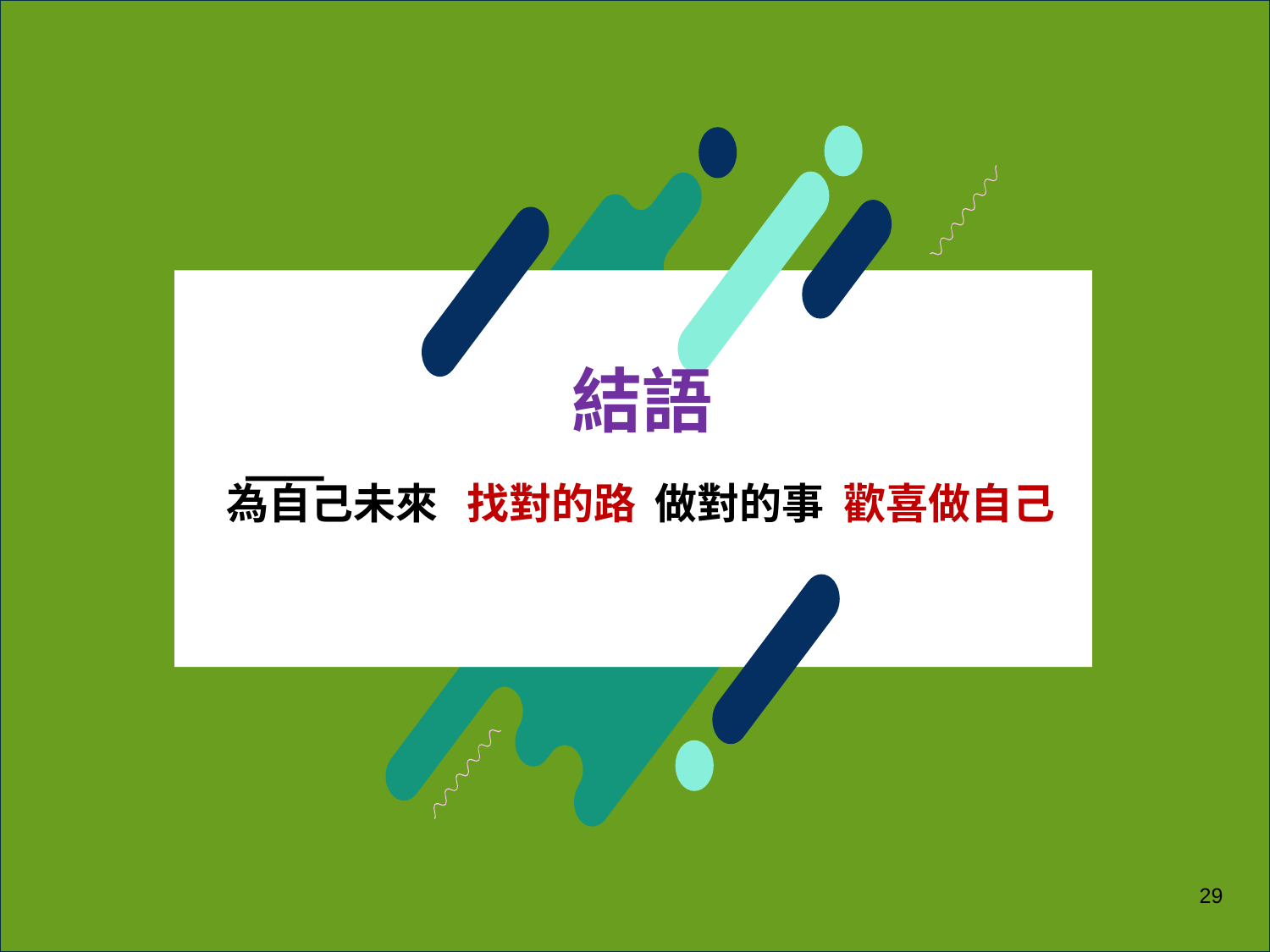

結語
# ——
為自己未來   找對的路  做對的事  歡喜做自己
29